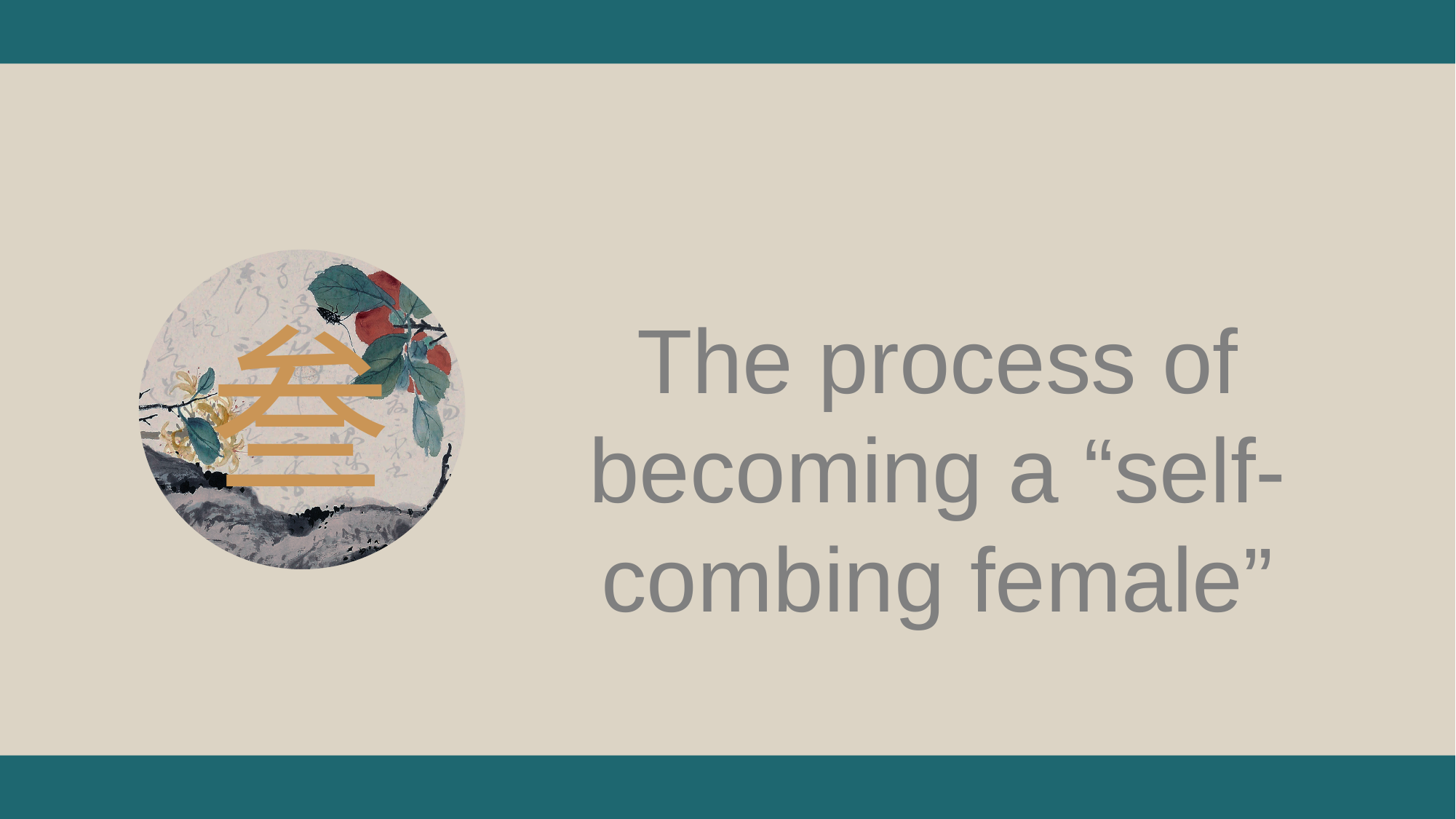

The process of becoming a “self-combing female”

叁